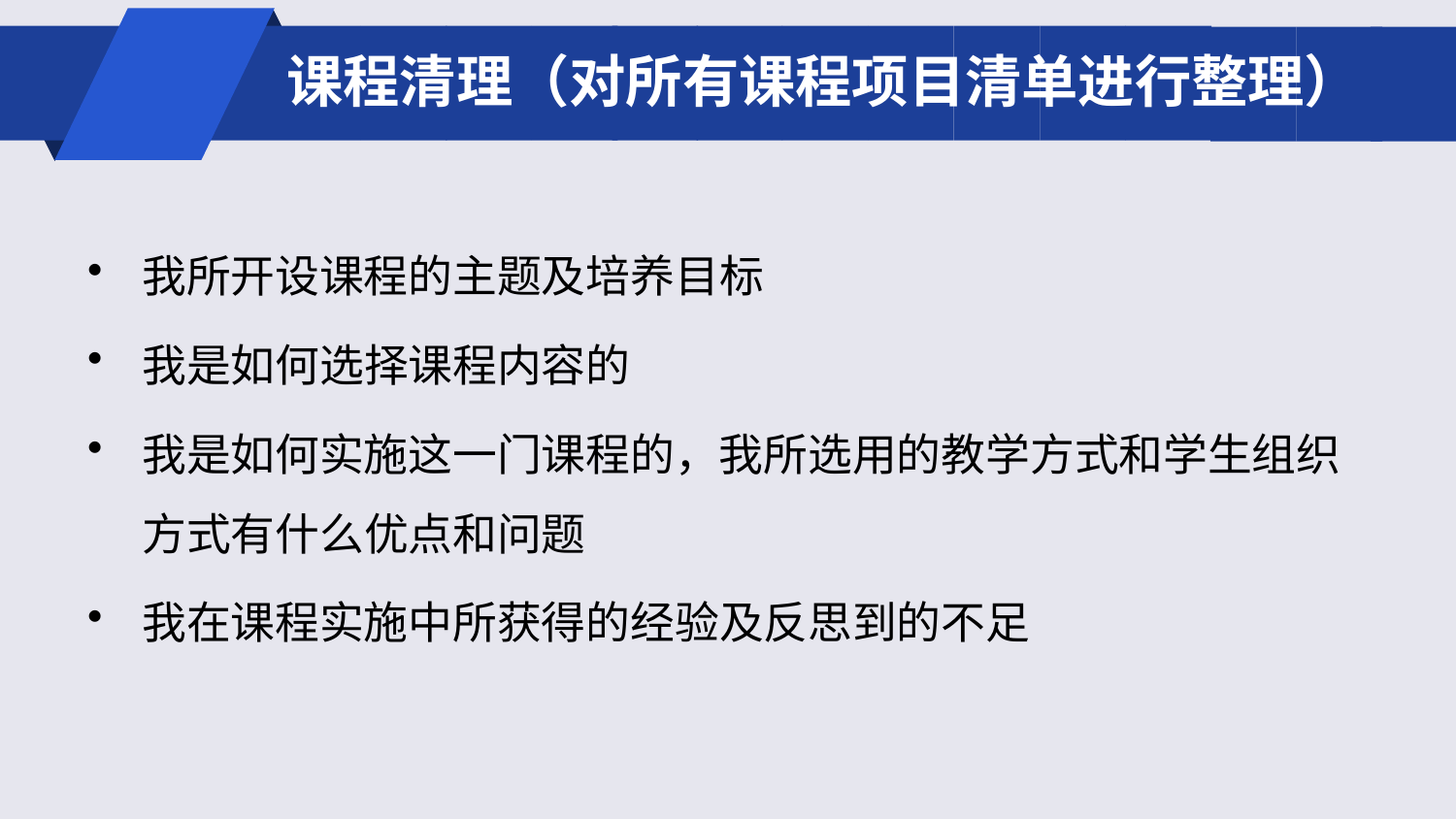

# 课程清理（对所有课程项目清单进行整理）
我所开设课程的主题及培养目标
我是如何选择课程内容的
我是如何实施这一门课程的，我所选用的教学方式和学生组织方式有什么优点和问题
我在课程实施中所获得的经验及反思到的不足